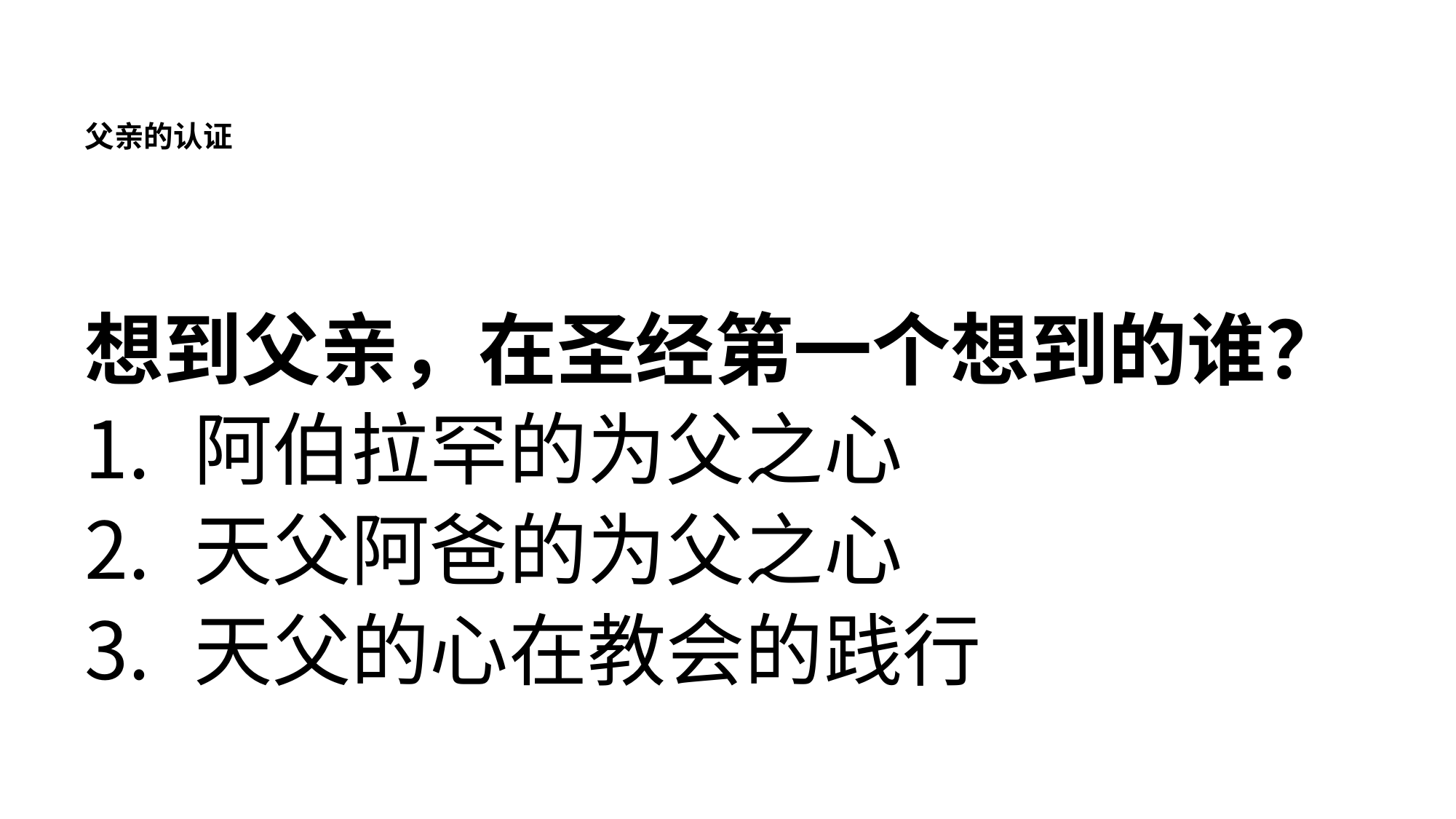

# 父亲的认证

想到父亲，在圣经第一个想到的谁？
阿伯拉罕的为父之心
天父阿爸的为父之心
天父的心在教会的践行